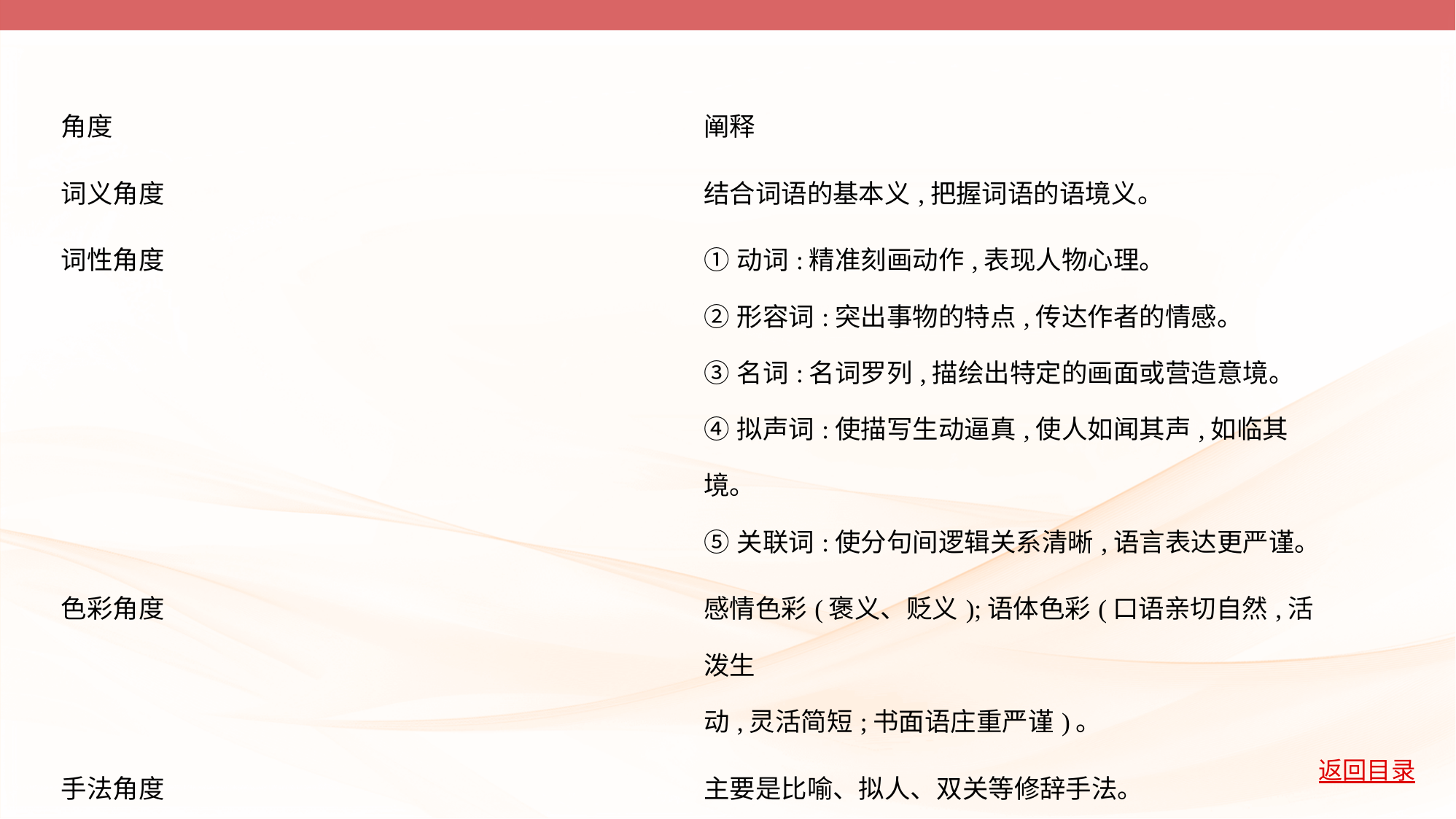

| 角度 | 阐释 |
| --- | --- |
| 词义角度 | 结合词语的基本义,把握词语的语境义。 |
| 词性角度 | ①动词:精准刻画动作,表现人物心理。 ②形容词:突出事物的特点,传达作者的情感。 ③名词:名词罗列,描绘出特定的画面或营造意境。 ④拟声词:使描写生动逼真,使人如闻其声,如临其境。 ⑤关联词:使分句间逻辑关系清晰,语言表达更严谨。 |
| 色彩角度 | 感情色彩(褒义、贬义);语体色彩(口语亲切自然,活泼生 动,灵活简短;书面语庄重严谨)。 |
| 手法角度 | 主要是比喻、拟人、双关等修辞手法。 |
| 形式角度 | ①叠字叠词:增强语言的韵律感或起强调作用。 ②四字短语:简洁凝练,使文章语言典雅而富有韵味。 |
| 用法角度 | 褒义贬用、贬义褒用、大词小用、反复出现等。 |